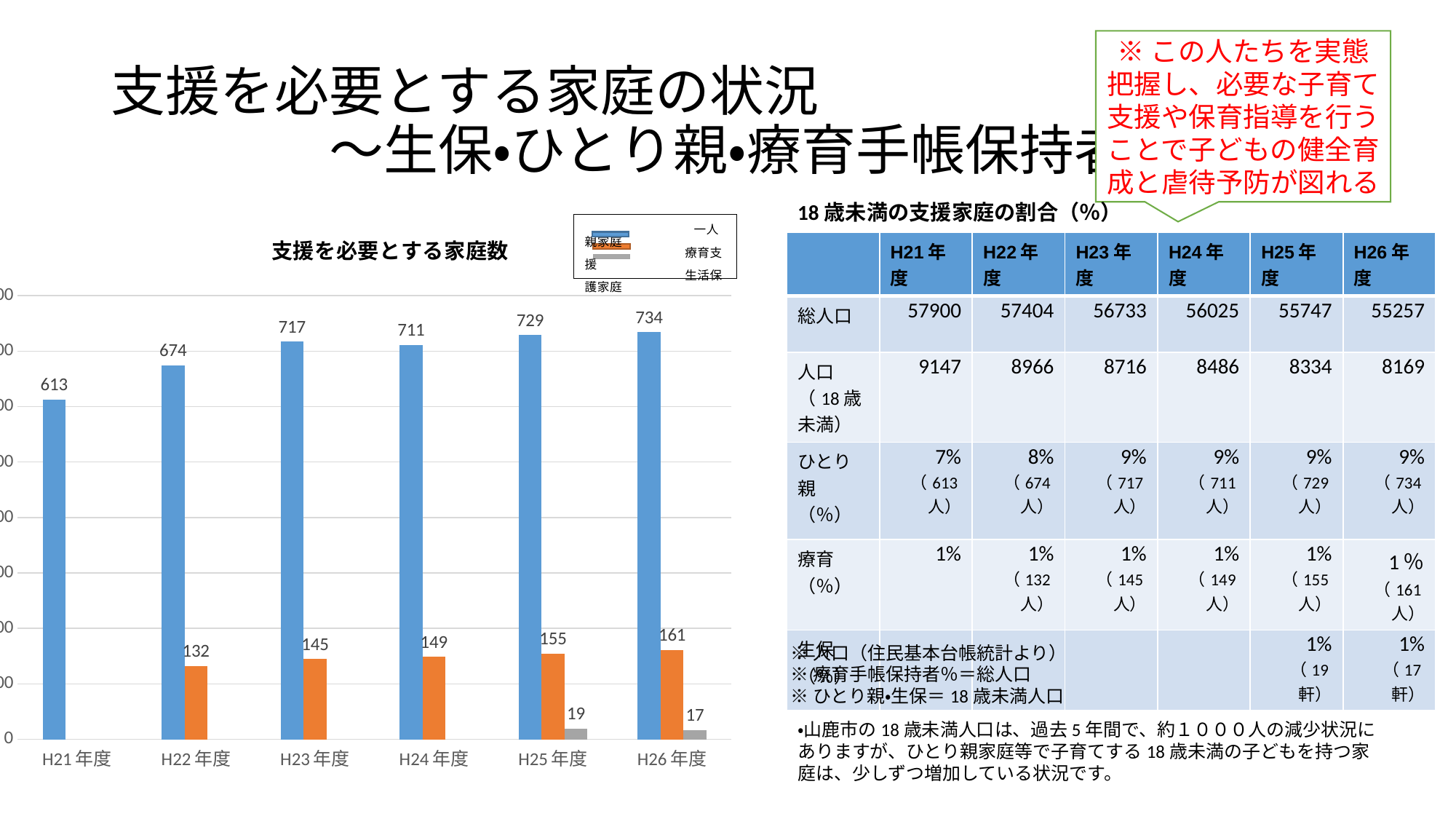

※この人たちを実態把握し、必要な子育て支援や保育指導を行うことで子どもの健全育成と虐待予防が図れる
# 支援を必要とする家庭の状況 　　　　～生保・ひとり親・療育手帳保持者～
18歳未満の支援家庭の割合（％）

### Chart: 支援を必要とする家庭数

| Category | ひとり親家庭（１８歳未満） | 療育支援（１８歳未満手帳保持者） | 生保家庭(18未満) |
|---|---|---|---|
| H21年度 | 613.0 | None | None |
| H22年度 | 674.0 | 132.0 | None |
| H23年度 | 717.0 | 145.0 | None |
| H24年度 | 711.0 | 149.0 | None |
| H25年度 | 729.0 | 155.0 | 19.0 |
| H26年度 | 734.0 | 161.0 | 17.0 |
|  | H21年度 | H22年度 | H23年度 | H24年度 | H25年度 | H26年度 |
| --- | --- | --- | --- | --- | --- | --- |
| 総人口 | 57900 | 57404 | 56733 | 56025 | 55747 | 55257 |
| 人口 （18歳未満） | 9147 | 8966 | 8716 | 8486 | 8334 | 8169 |
| ひとり親（％） | 7% （613人） | 8% （674人） | 9% （717人） | 9% （711人） | 9% （729人） | 9% （734人） |
| 療育（％） | 1% | 1% （132人） | 1% （145人） | 1% （149人） | 1% （155人） | 1％ （161人） |
| 生保（％） |  |  |  |  | 1% （19軒） | 1% （17軒） |
※人口（住民基本台帳統計より）
※療育手帳保持者％＝総人口
※ひとり親・生保＝18歳未満人口
・山鹿市の18歳未満人口は、過去5年間で、約１０００人の減少状況にありますが、ひとり親家庭等で子育てする18歳未満の子どもを持つ家庭は、少しずつ増加している状況です。